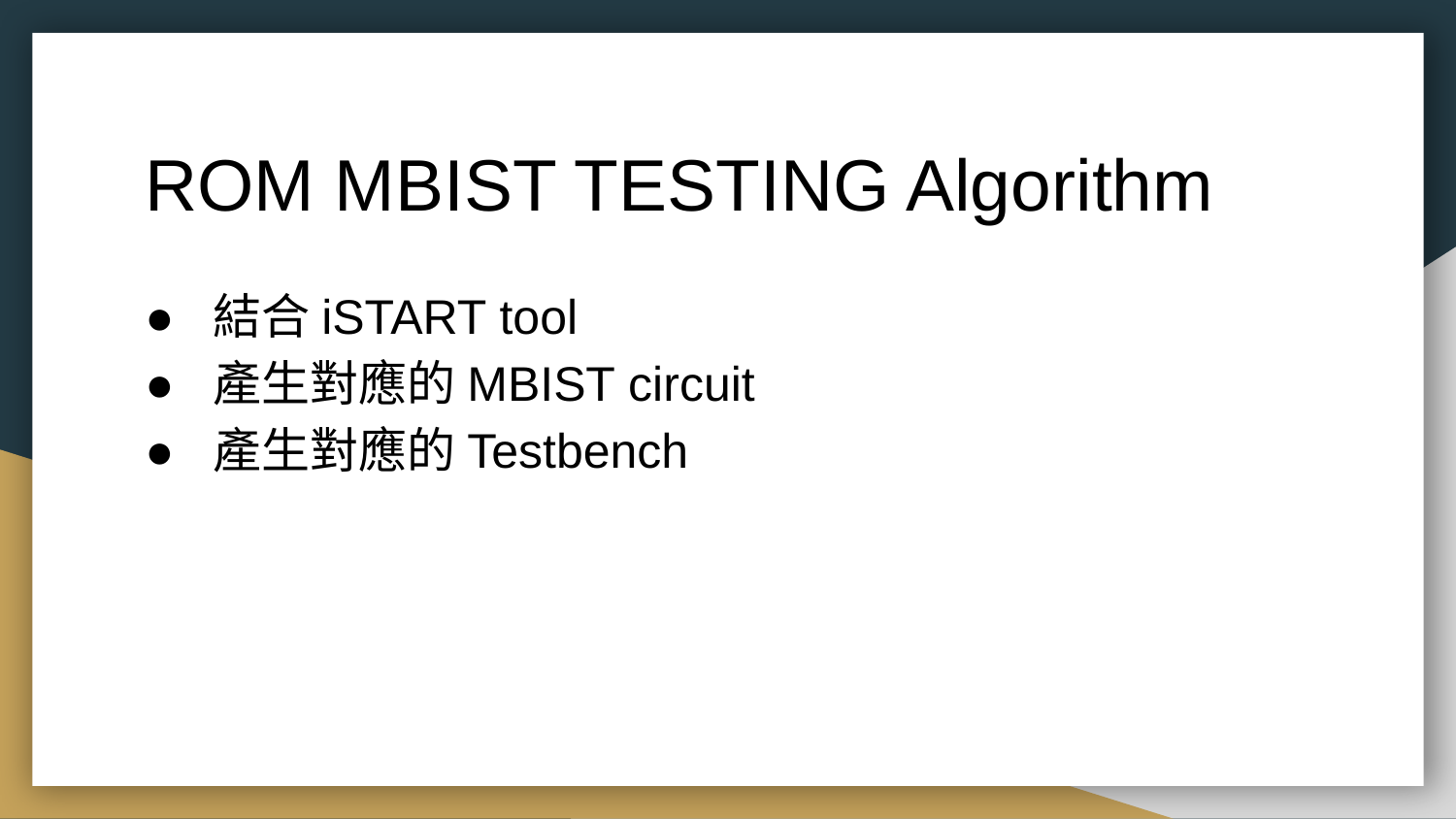

# ROM MBIST TESTING Algorithm
●  結合iSTART tool
●  產生對應的MBIST circuit
●  產生對應的Testbench